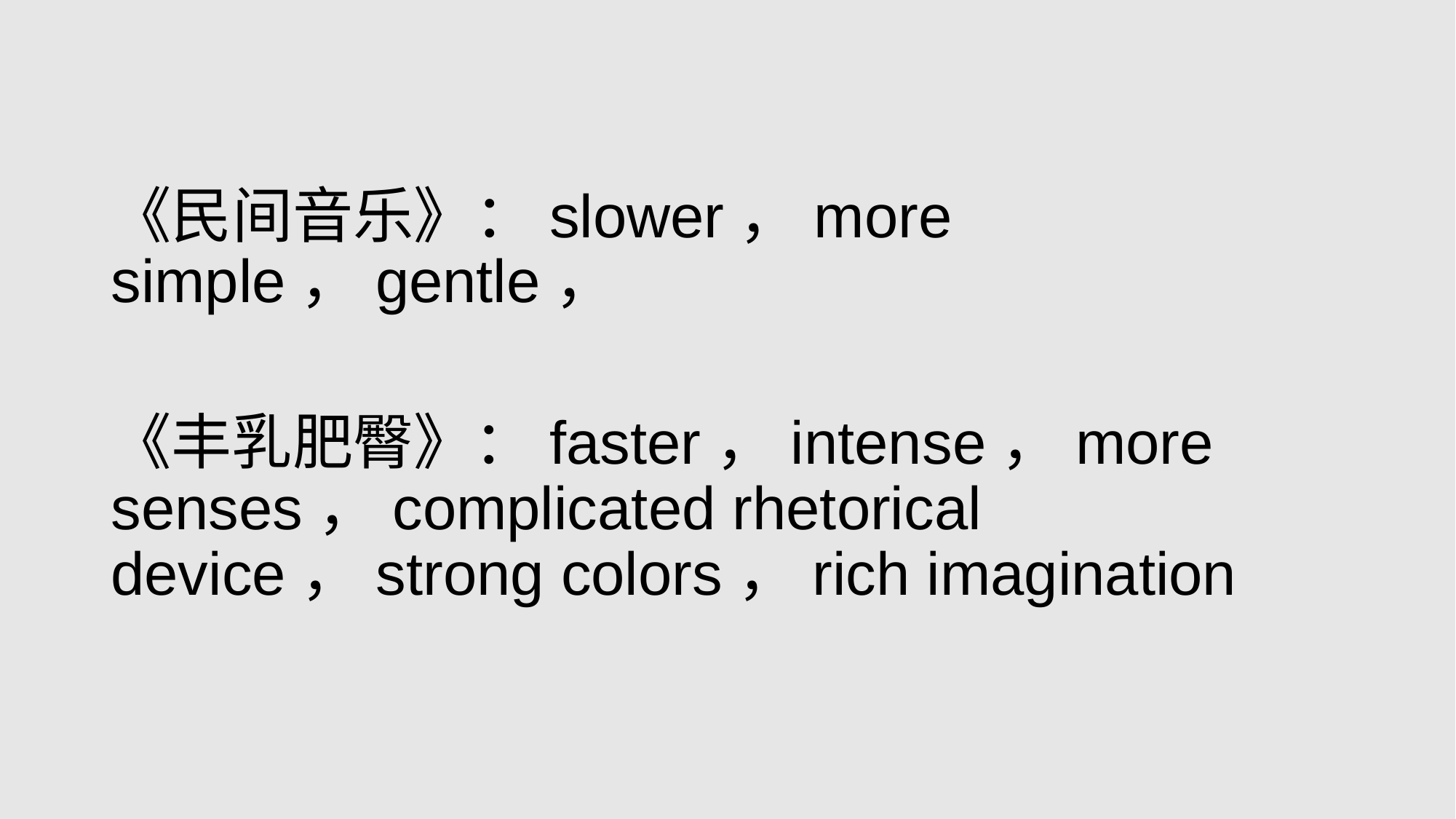

《民间音乐》：slower，more simple，gentle，

《丰乳肥臀》：faster，intense，more senses，complicated rhetorical device，strong colors，rich imagination